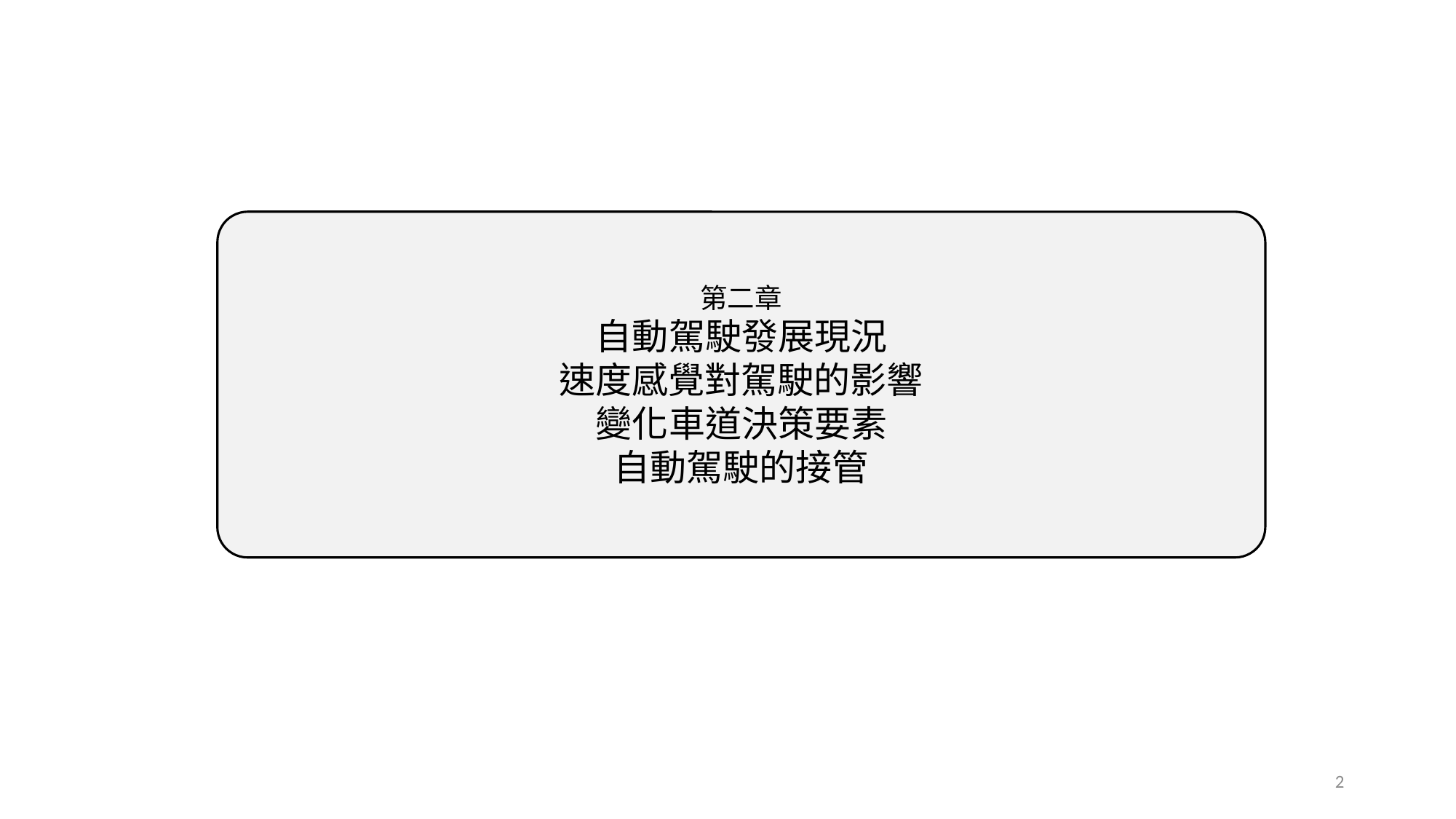

第二章
自動駕駛發展現況
速度感覺對駕駛的影響
變化車道決策要素
自動駕駛的接管
2